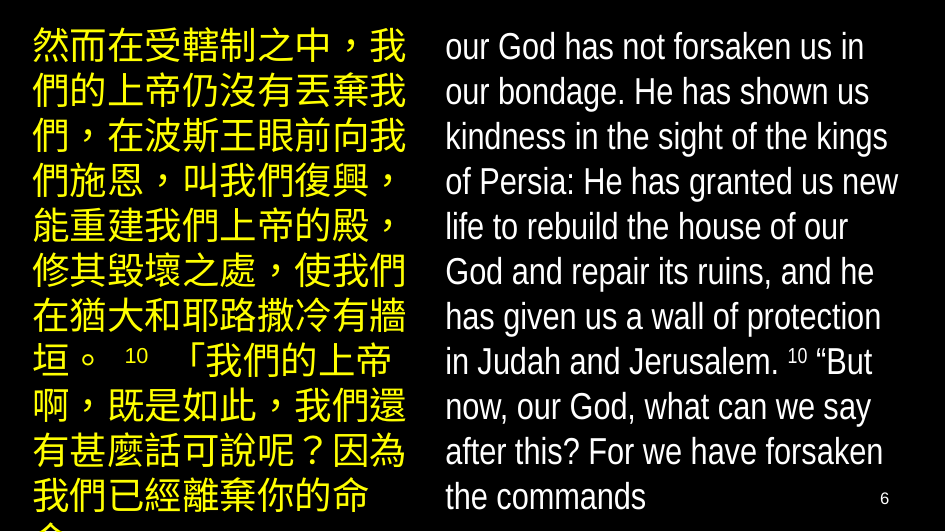

然而在受轄制之中，我們的上帝仍沒有丟棄我們，在波斯王眼前向我們施恩，叫我們復興，能重建我們上帝的殿，修其毀壞之處，使我們在猶大和耶路撒冷有牆垣。 10 「我們的上帝啊，既是如此，我們還有甚麼話可說呢？因為我們已經離棄你的命令，
our God has not forsaken us in our bondage. He has shown us kindness in the sight of the kings of Persia: He has granted us new life to rebuild the house of our God and repair its ruins, and he has given us a wall of protection in Judah and Jerusalem. 10 “But now, our God, what can we say after this? For we have forsaken the commands
6